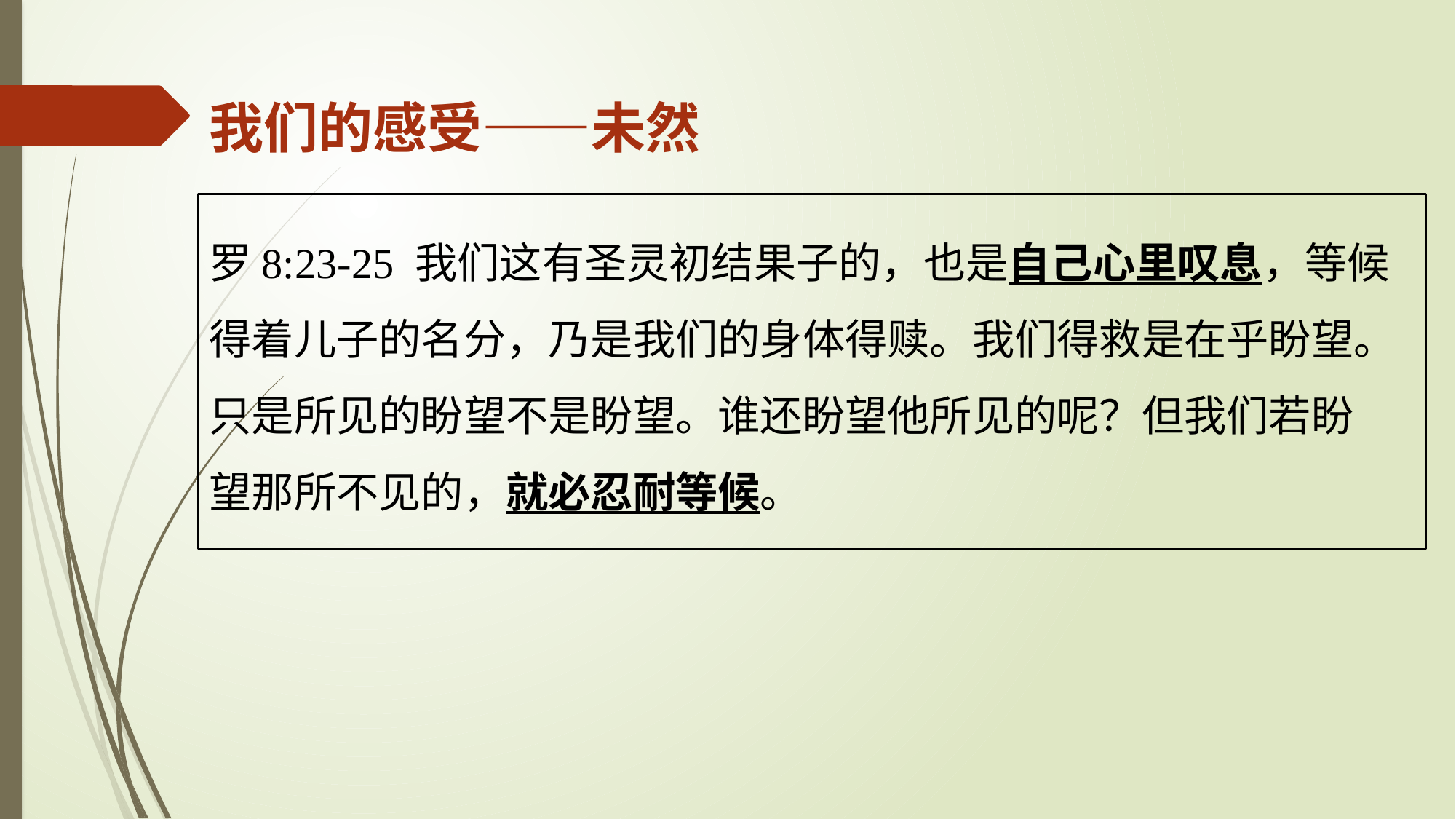

我们的感受——未然

罗8:23-25 我们这有圣灵初结果子的，也是自己心里叹息，等候得着儿子的名分，乃是我们的身体得赎。我们得救是在乎盼望。只是所见的盼望不是盼望。谁还盼望他所见的呢？但我们若盼望那所不见的，就必忍耐等候。